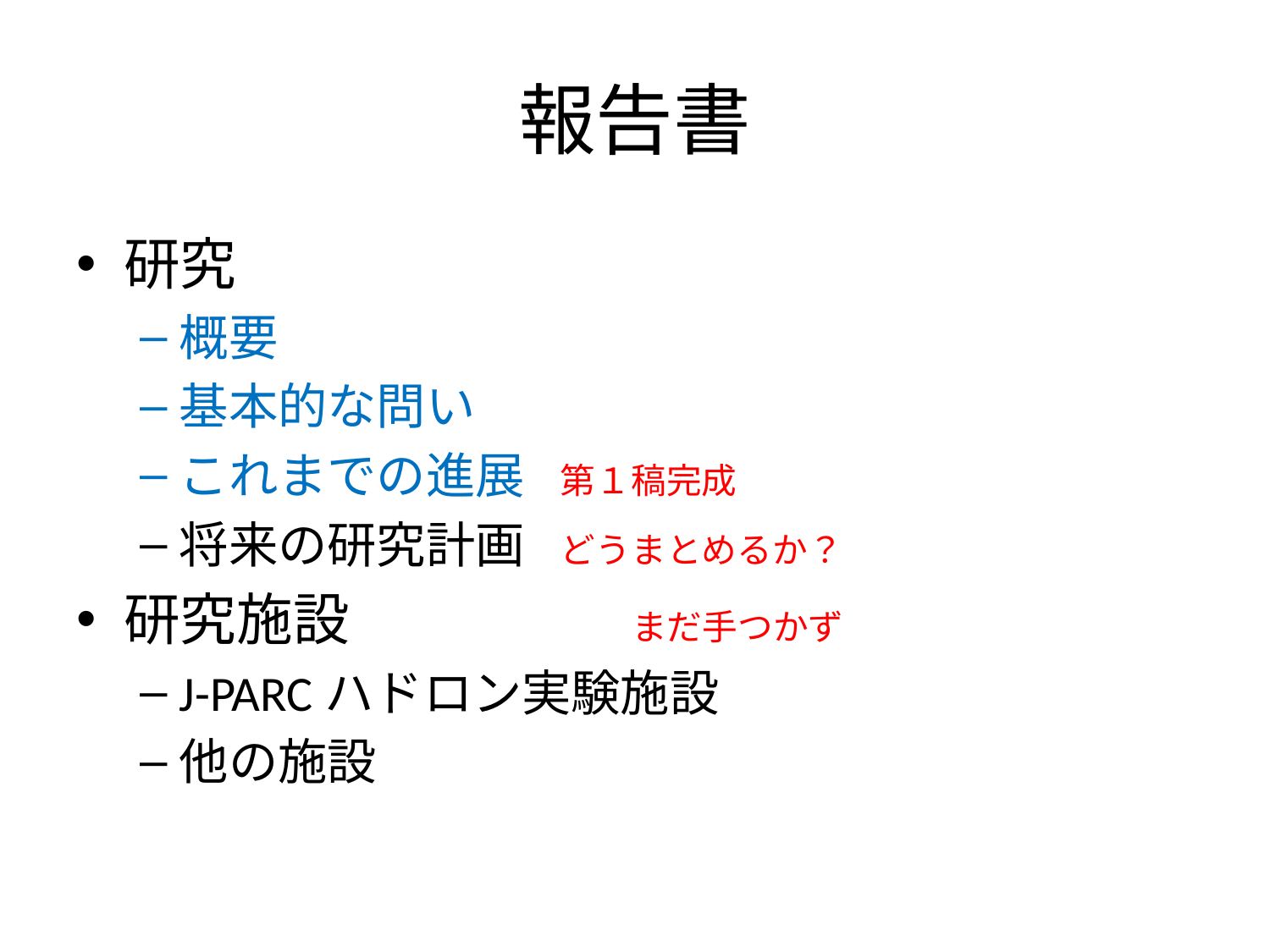

# 報告書
研究
概要
基本的な問い
これまでの進展	第１稿完成
将来の研究計画	どうまとめるか？
研究施設			まだ手つかず
J-PARCハドロン実験施設
他の施設